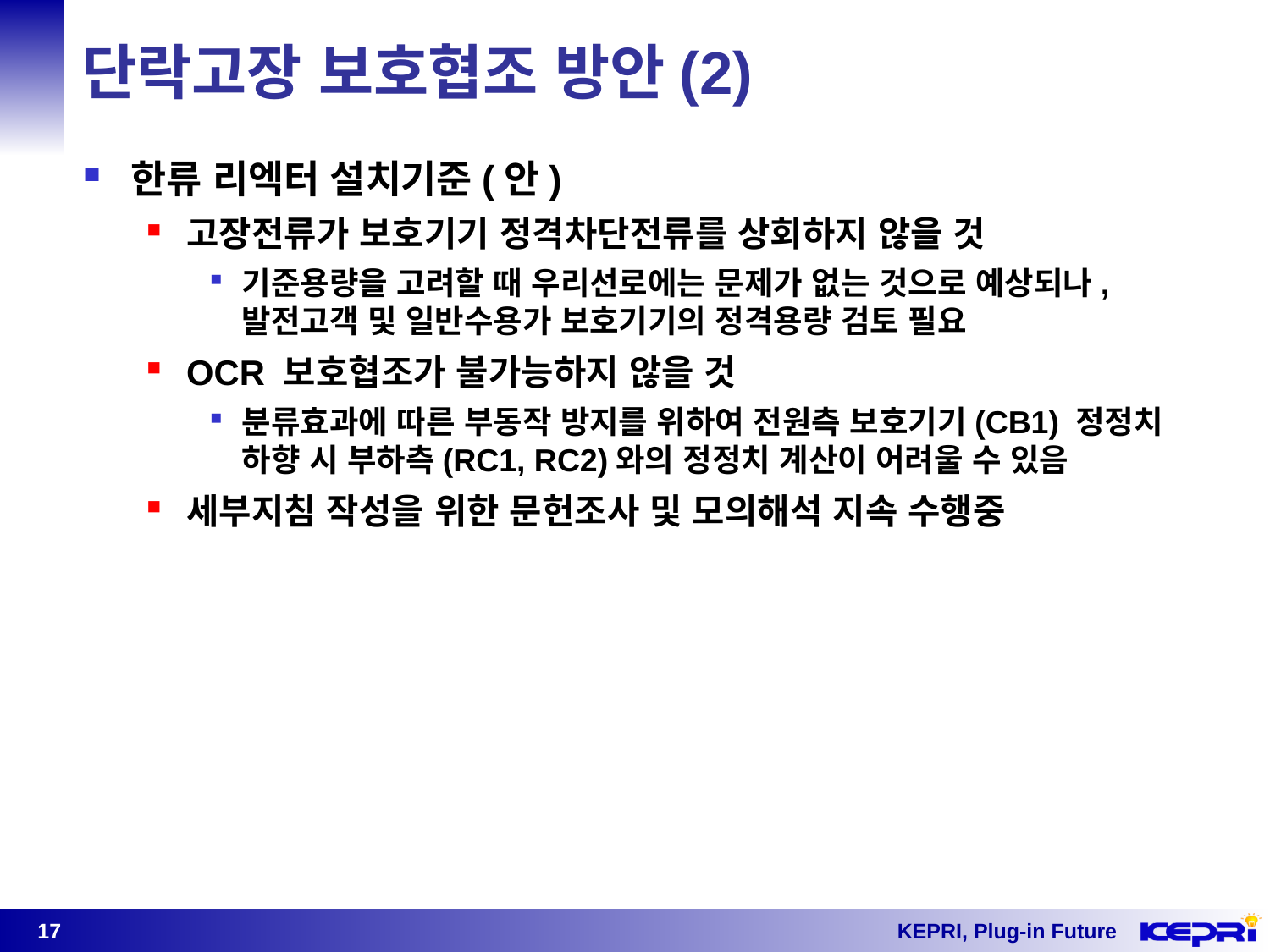

단락고장 보호협조 방안(2)
한류 리엑터 설치기준(안)
고장전류가 보호기기 정격차단전류를 상회하지 않을 것
기준용량을 고려할 때 우리선로에는 문제가 없는 것으로 예상되나, 발전고객 및 일반수용가 보호기기의 정격용량 검토 필요
OCR 보호협조가 불가능하지 않을 것
분류효과에 따른 부동작 방지를 위하여 전원측 보호기기(CB1) 정정치 하향 시 부하측(RC1, RC2)와의 정정치 계산이 어려울 수 있음
세부지침 작성을 위한 문헌조사 및 모의해석 지속 수행중